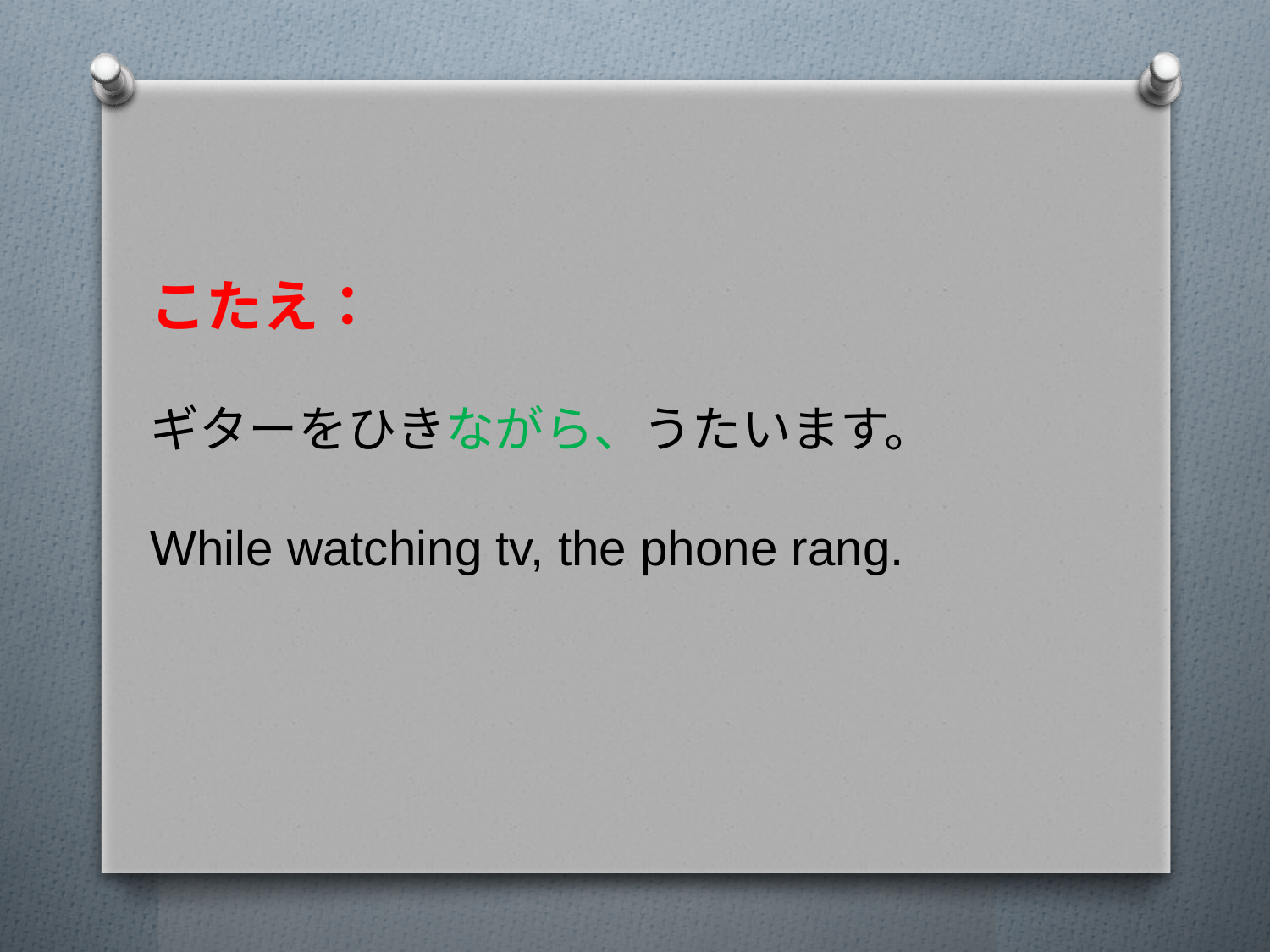

こたえ：

ギターをひきながら、うたいます。

While watching tv, the phone rang.